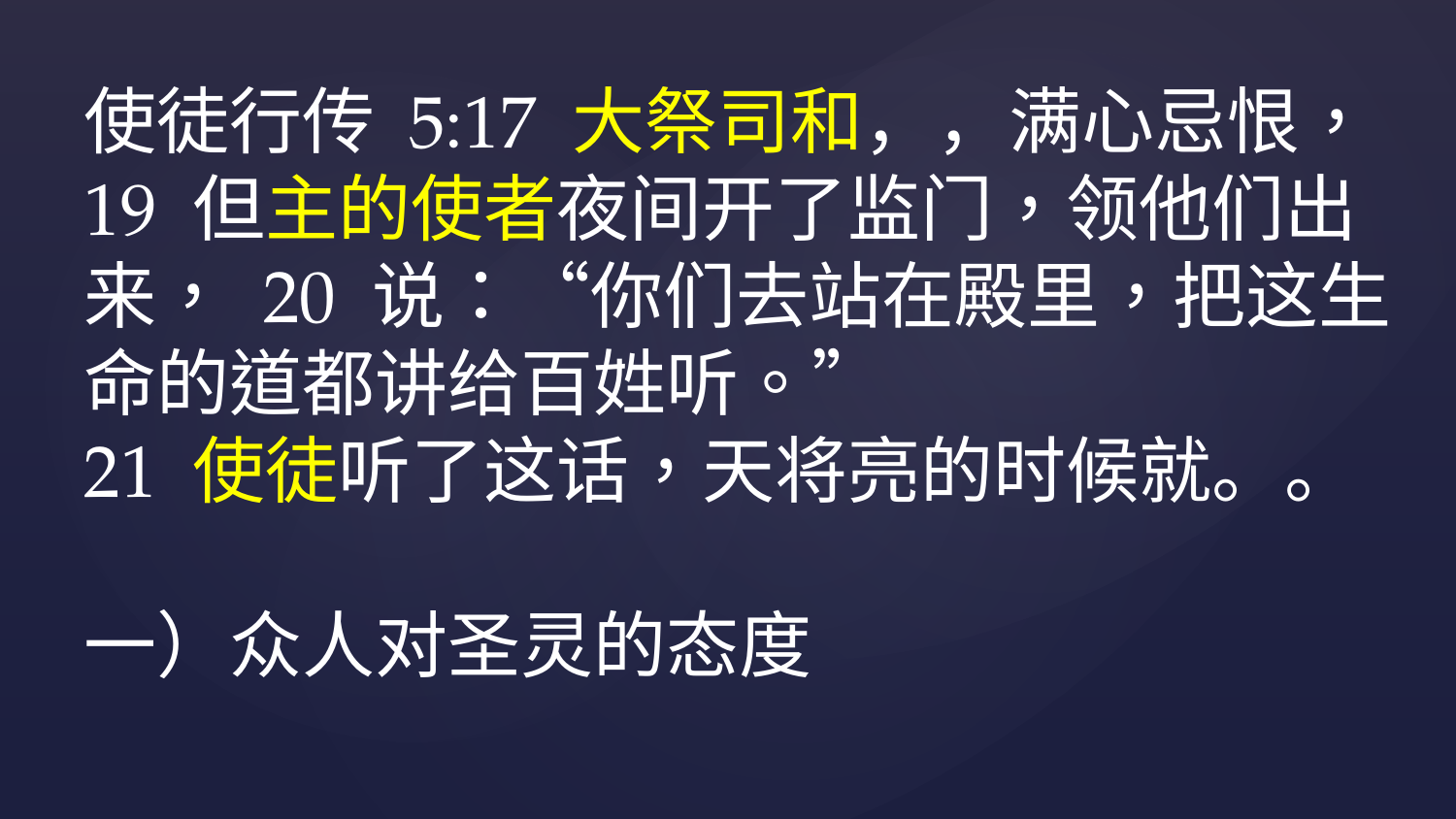

使徒行传 5:17 大祭司和，，满心忌恨， 19 但主的使者夜间开了监门，领他们出来， 20 说：“你们去站在殿里，把这生命的道都讲给百姓听。”
21 使徒听了这话，天将亮的时候就。。

一）众人对圣灵的态度